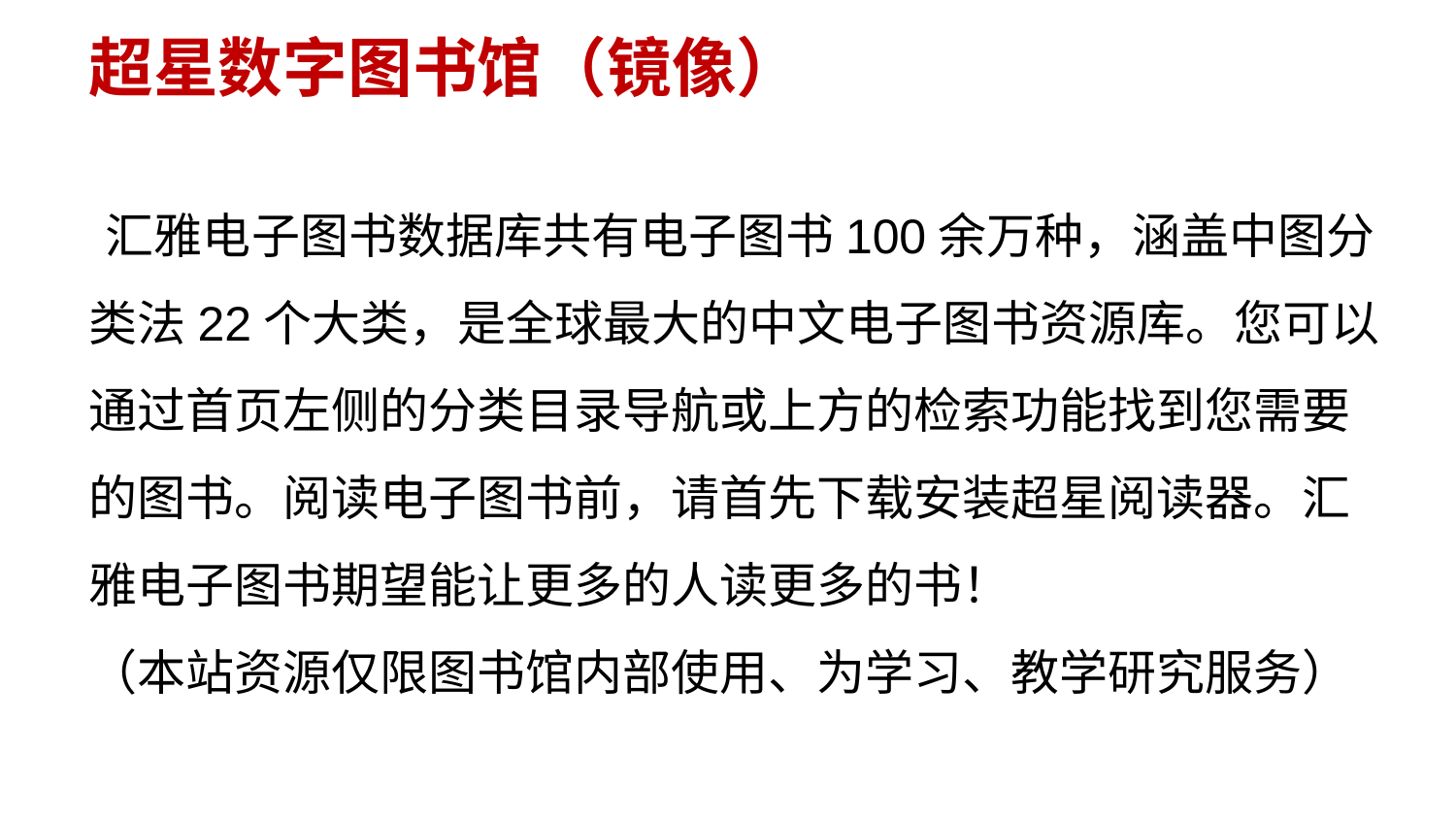

超星数字图书馆（镜像）
 汇雅电子图书数据库共有电子图书100余万种，涵盖中图分类法22个大类，是全球最大的中文电子图书资源库。您可以通过首页左侧的分类目录导航或上方的检索功能找到您需要的图书。阅读电子图书前，请首先下载安装超星阅读器。汇雅电子图书期望能让更多的人读更多的书！
（本站资源仅限图书馆内部使用、为学习、教学研究服务）